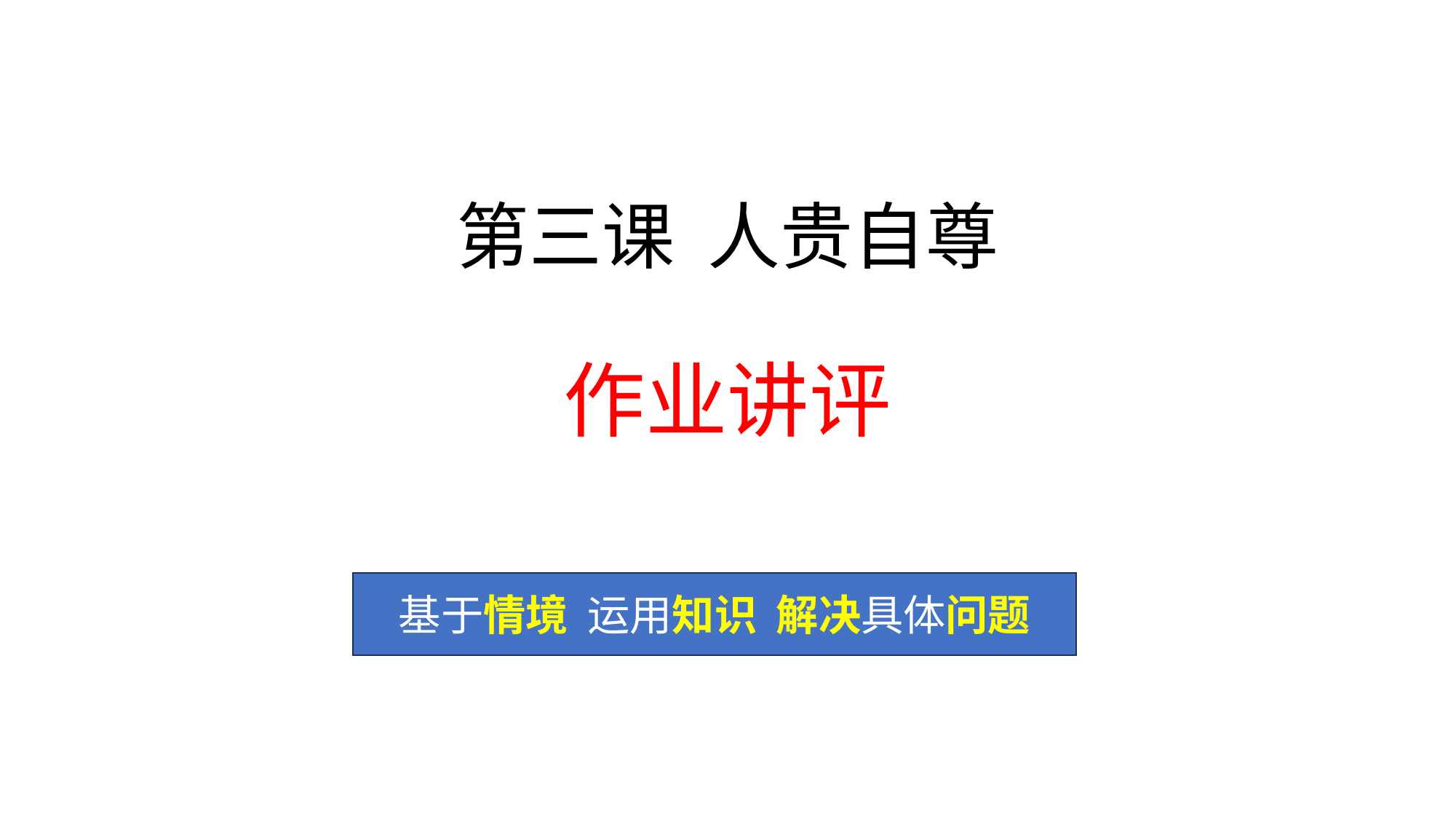

# 第三课  人贵自尊
作业讲评
基于情境  运用知识  解决具体问题